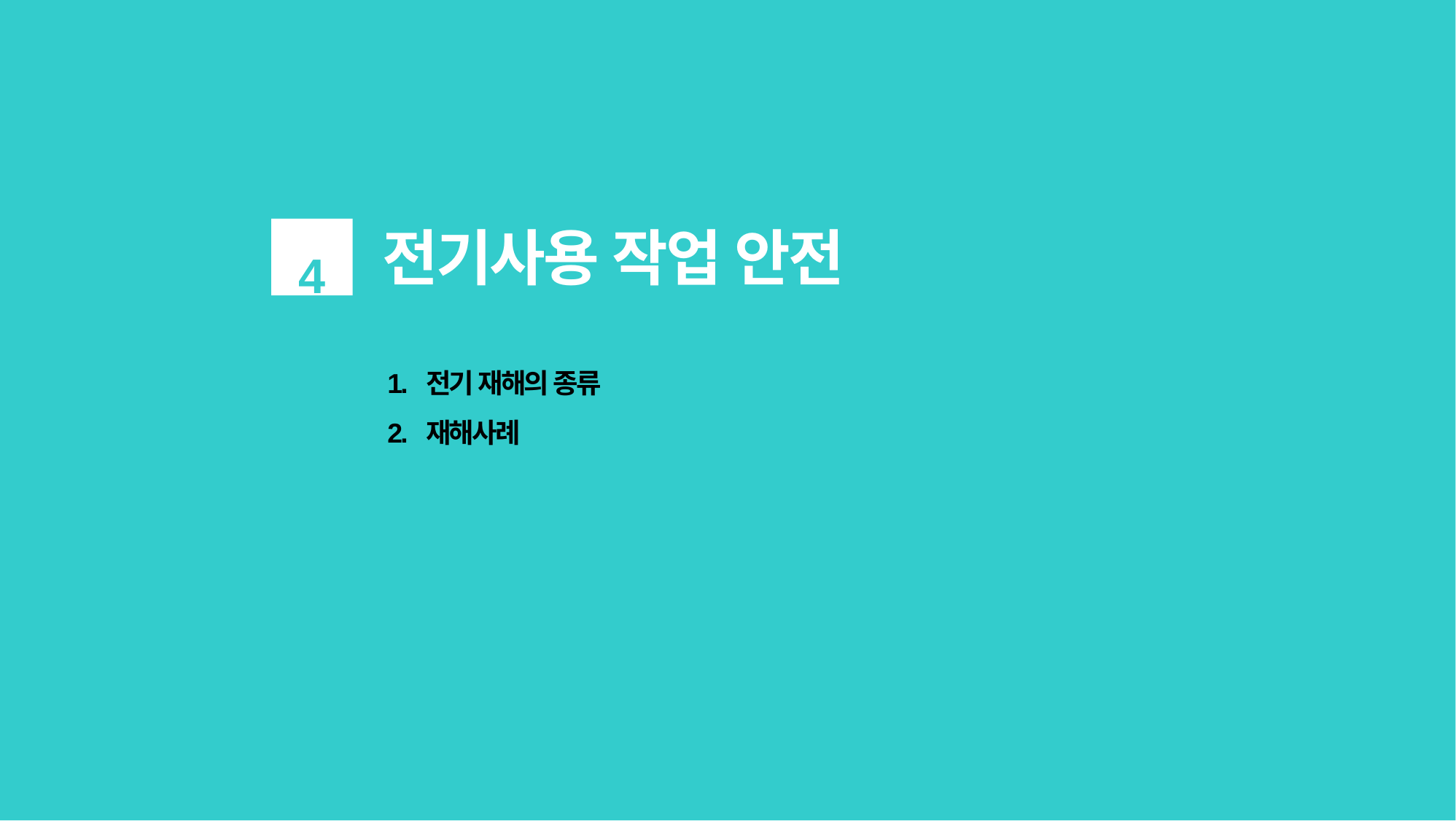

4

전기사용 작업 안전
1.  전기 재해의 종류
2.  재해사례